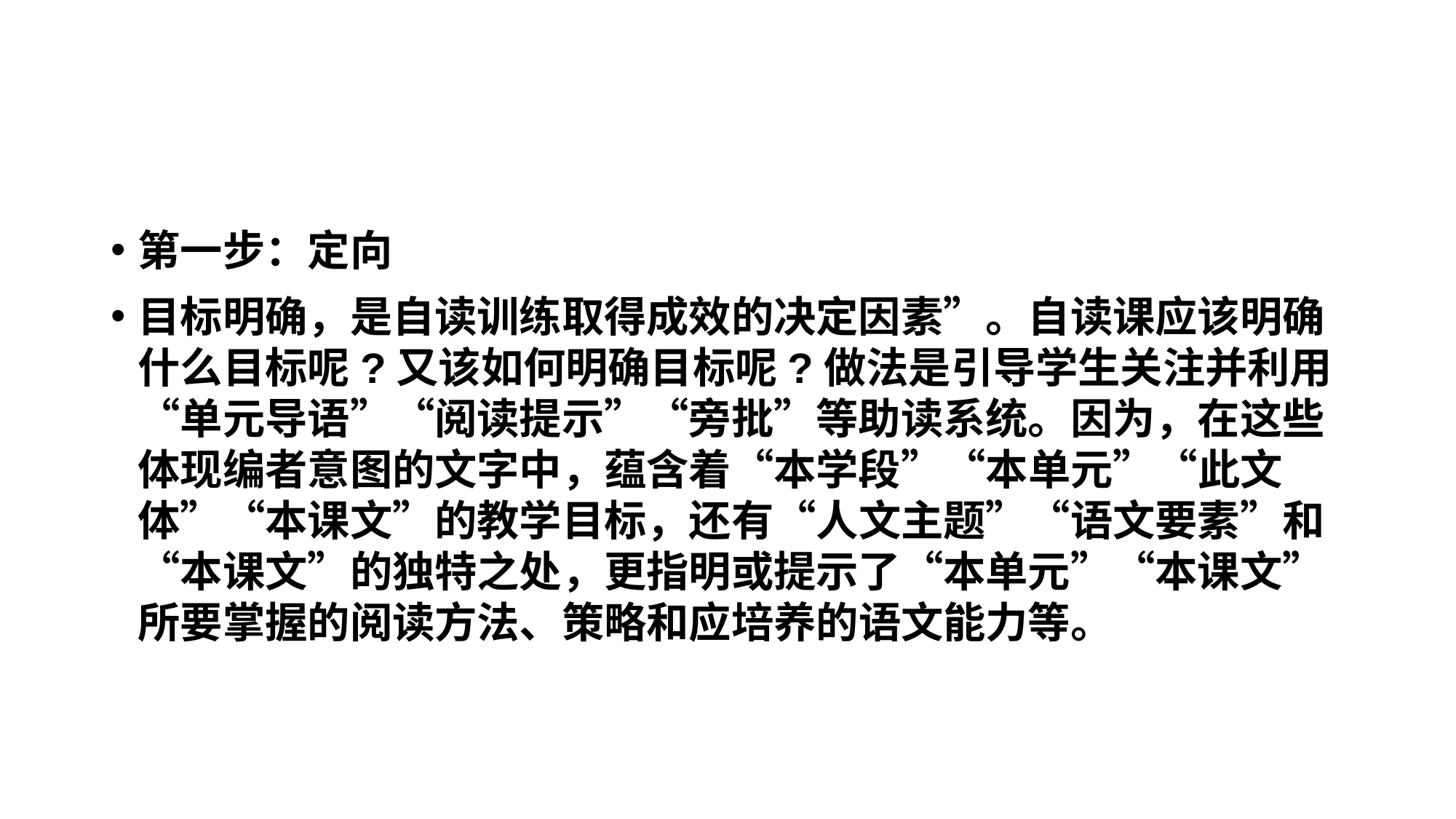

#
第一步：定向
目标明确，是自读训练取得成效的决定因素”。自读课应该明确什么目标呢?又该如何明确目标呢?做法是引导学生关注并利用“单元导语”“阅读提示”“旁批”等助读系统。因为，在这些体现编者意图的文字中，蕴含着“本学段”“本单元”“此文体”“本课文”的教学目标，还有“人文主题”“语文要素”和“本课文”的独特之处，更指明或提示了“本单元”“本课文”所要掌握的阅读方法、策略和应培养的语文能力等。